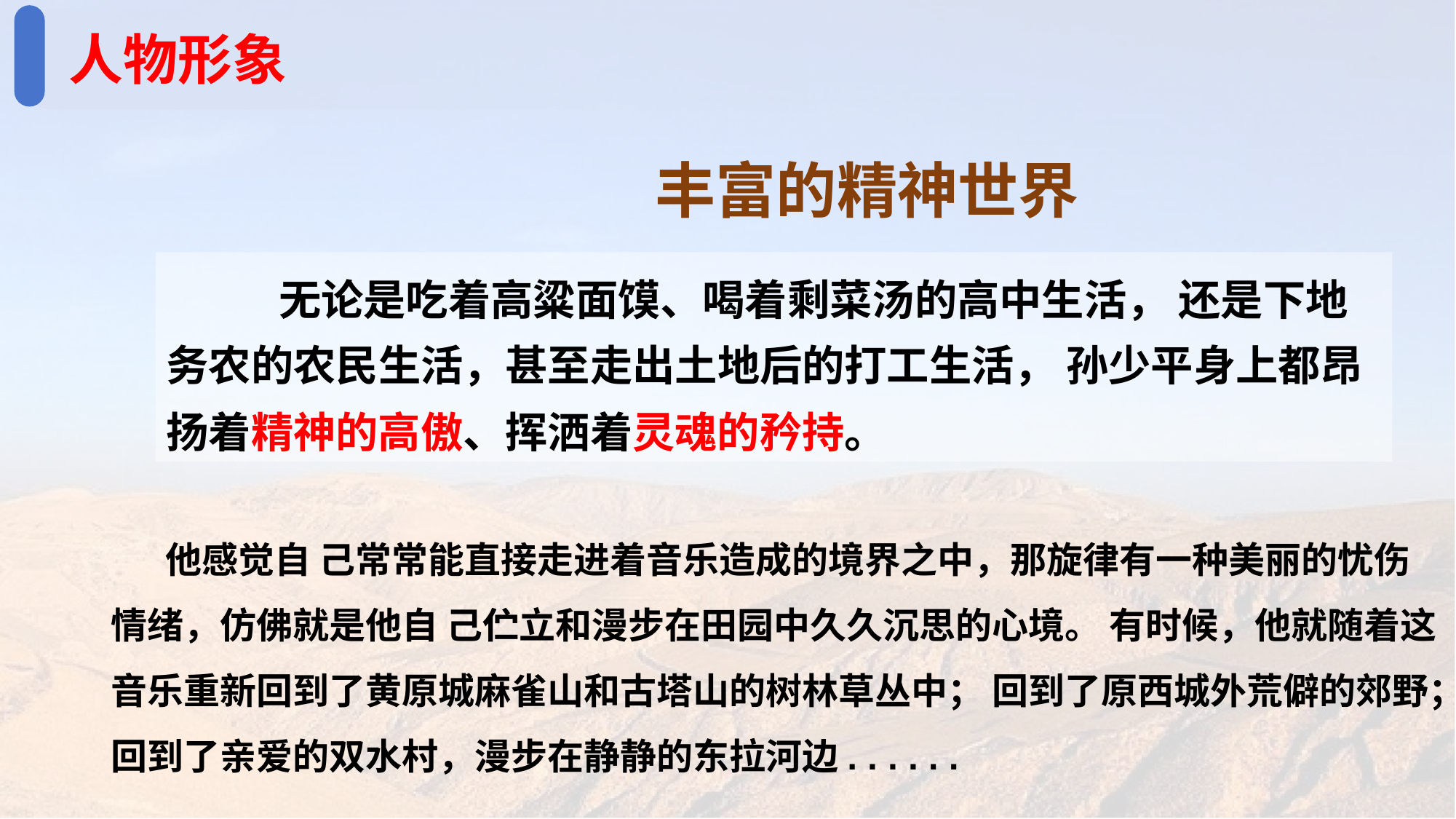

人物形象
丰富的精神世界
     无论是吃着高粱面馍、喝着剩菜汤的高中生活， 还是下地务农的农民生活，甚至走出土地后的打工生活， 孙少平身上都昂扬着精神的高傲、挥洒着灵魂的矜持。
他感觉自 己常常能直接走进着音乐造成的境界之中，那旋律有一种美丽的忧伤情绪，仿佛就是他自 己伫立和漫步在田园中久久沉思的心境。 有时候，他就随着这音乐重新回到了黄原城麻雀山和古塔山的树林草丛中； 回到了原西城外荒僻的郊野；回到了亲爱的双水村，漫步在静静的东拉河边. . . . . .